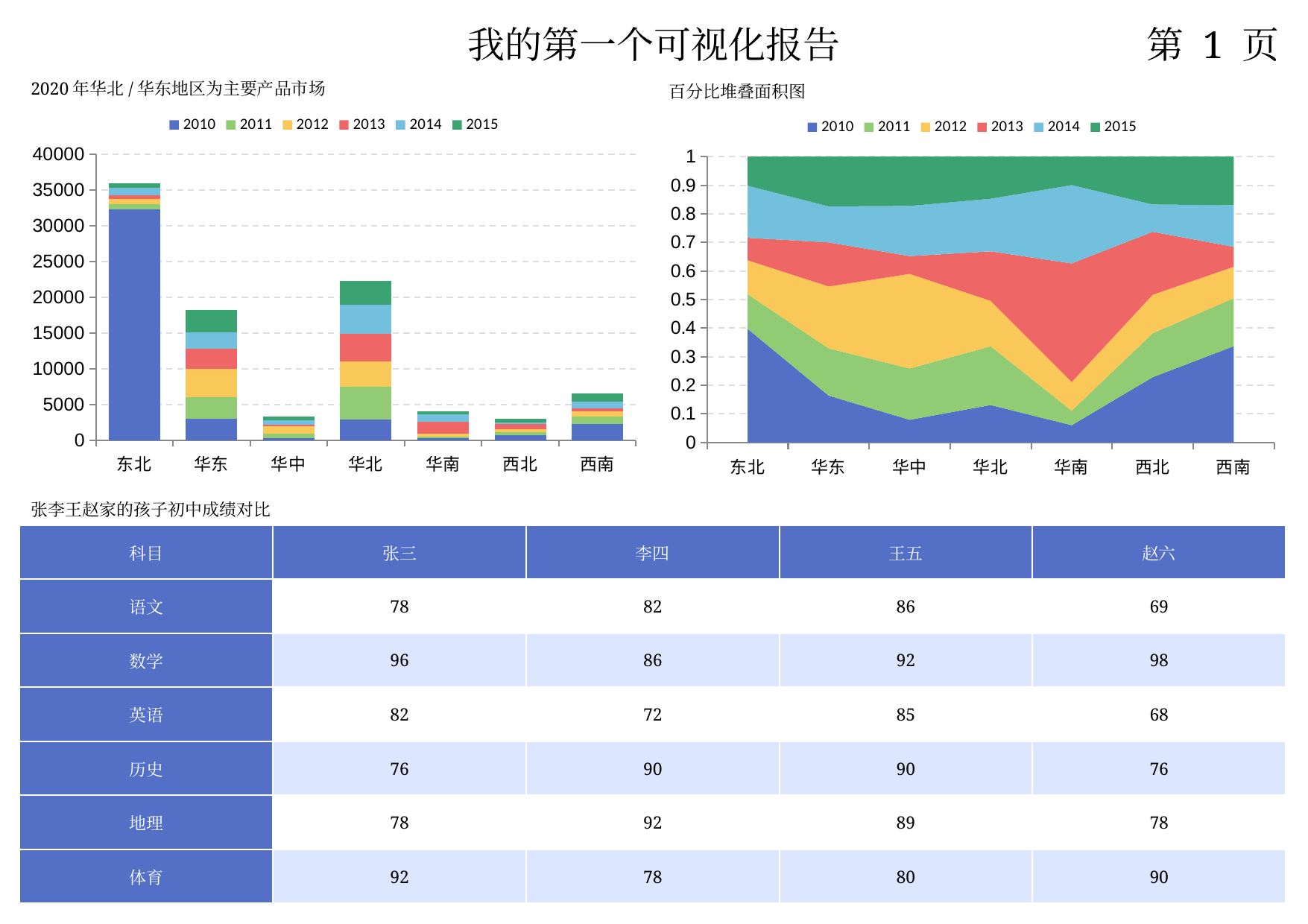

我的第一个可视化报告
第 1 页
2020年华北/华东地区为主要产品市场
百分比堆叠面积图

### Chart

| Category | 2010 | 2011 | 2012 | 2013 | 2014 | 2015 |
|---|---|---|---|---|---|---|
| 东北 | 32343.0 | 716.0 | 701.0 | 465.0 | 1074.0 | 600.0 |
| 华东 | 2978.0 | 3010.0 | 3943.0 | 2805.0 | 2294.0 | 3168.0 |
| 华中 | 261.0 | 592.0 | 1092.0 | 205.0 | 579.0 | 569.0 |
| 华北 | 2910.0 | 4571.0 | 3533.0 | 3864.0 | 4100.0 | 3275.0 |
| 华南 | 244.0 | 205.0 | 407.0 | 1681.0 | 1110.0 | 403.0 |
| 西北 | 681.0 | 459.0 | 402.0 | 658.0 | 285.0 | 500.0 |
| 西南 | 2202.0 | 1098.0 | 721.0 | 455.0 | 953.0 | 1112.0 |

### Chart

| Category | 2010 | 2011 | 2012 | 2013 | 2014 | 2015 |
|---|---|---|---|---|---|---|
| 东北 | 0.3972 | 0.1214 | 0.1188 | 0.0788 | 0.1821 | 0.1017 |
| 华东 | 0.1636 | 0.1654 | 0.2167 | 0.1541 | 0.1261 | 0.1741 |
| 华中 | 0.0791 | 0.1795 | 0.3311 | 0.0622 | 0.1756 | 0.1725 |
| 华北 | 0.1308 | 0.2054 | 0.1588 | 0.1736 | 0.1842 | 0.1472 |
| 华南 | 0.0602 | 0.0506 | 0.1005 | 0.4151 | 0.2741 | 0.0995 |
| 西北 | 0.2281 | 0.1538 | 0.1347 | 0.2204 | 0.0955 | 0.1675 |
| 西南 | 0.3366 | 0.1679 | 0.1102 | 0.0696 | 0.1457 | 0.17 |
张李王赵家的孩子初中成绩对比
| 科目 | 张三 | 李四 | 王五 | 赵六 |
| --- | --- | --- | --- | --- |
| 语文 | 78 | 82 | 86 | 69 |
| 数学 | 96 | 86 | 92 | 98 |
| 英语 | 82 | 72 | 85 | 68 |
| 历史 | 76 | 90 | 90 | 76 |
| 地理 | 78 | 92 | 89 | 78 |
| 体育 | 92 | 78 | 80 | 90 |